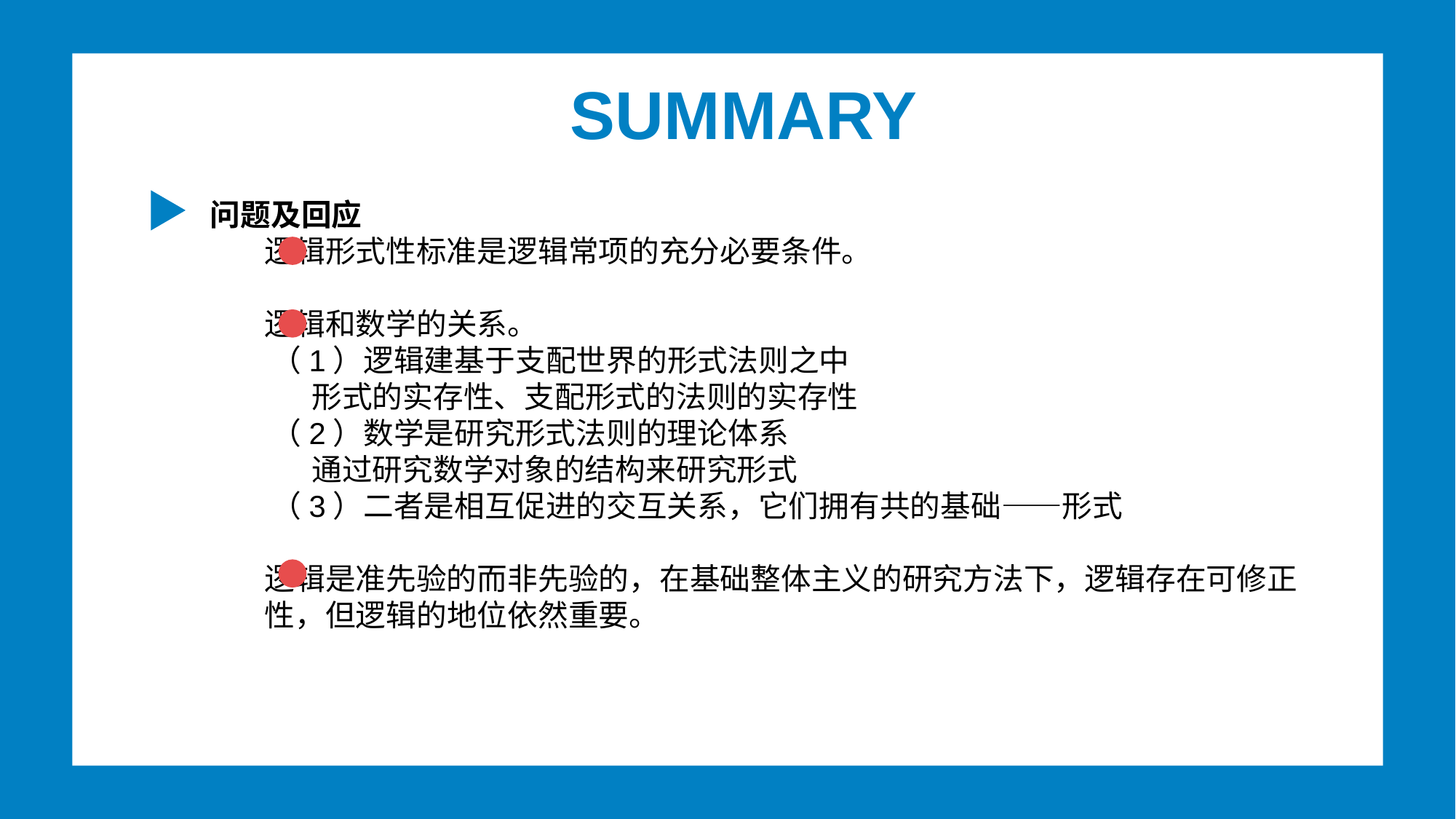

SUMMARY
问题及回应
       逻辑形式性标准是逻辑常项的充分必要条件。

       逻辑和数学的关系。
        （1）逻辑建基于支配世界的形式法则之中
              形式的实存性、支配形式的法则的实存性
        （2）数学是研究形式法则的理论体系
              通过研究数学对象的结构来研究形式
        （3）二者是相互促进的交互关系，它们拥有共的基础——形式

       逻辑是准先验的而非先验的，在基础整体主义的研究方法下，逻辑存在可修正
       性，但逻辑的地位依然重要。